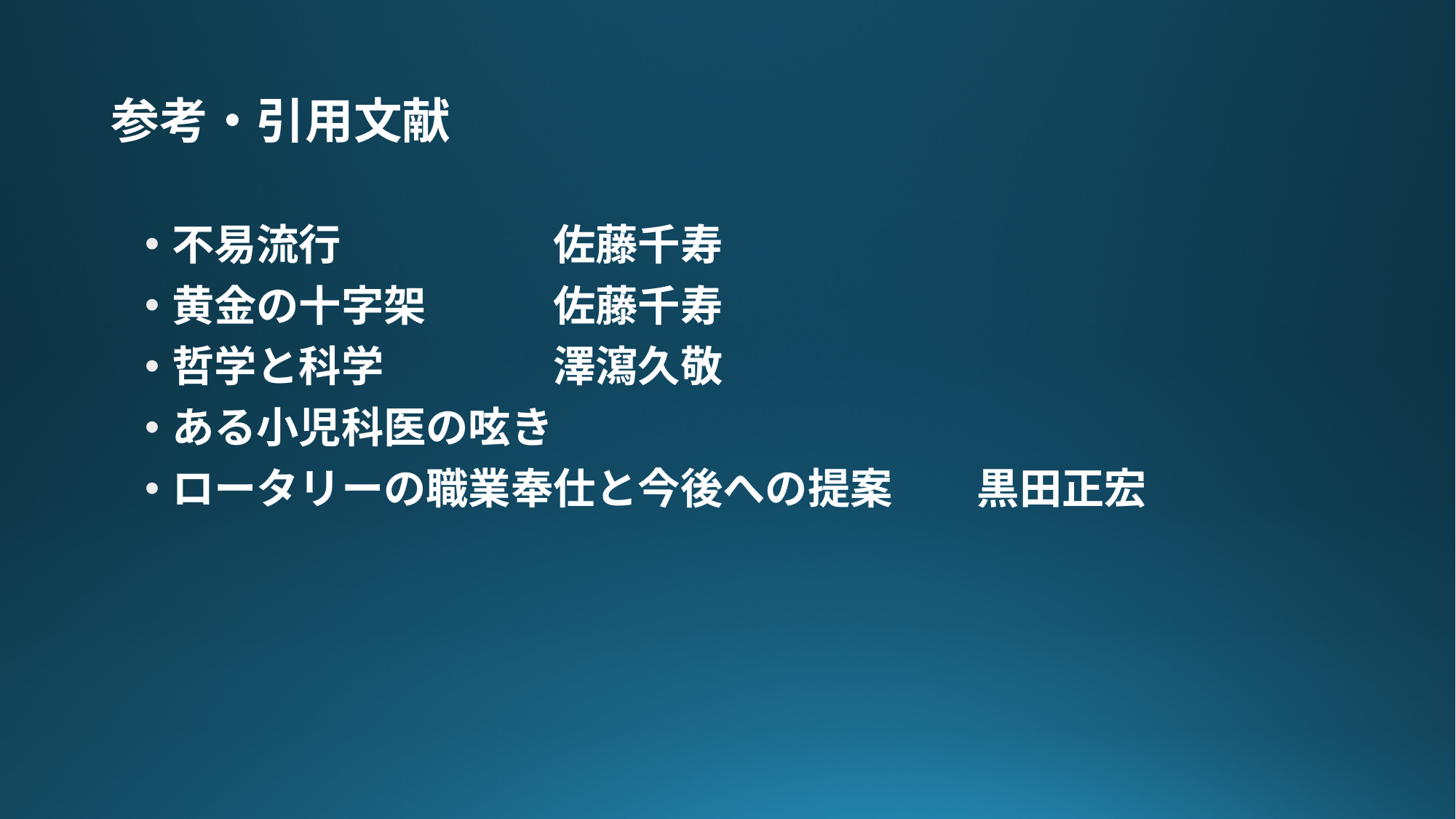

# 参考・引用文献
不易流行　　　　　佐藤千寿
黄金の十字架　　　佐藤千寿
哲学と科学　　　　澤瀉久敬
ある小児科医の呟き
ロータリーの職業奉仕と今後への提案　　黒田正宏